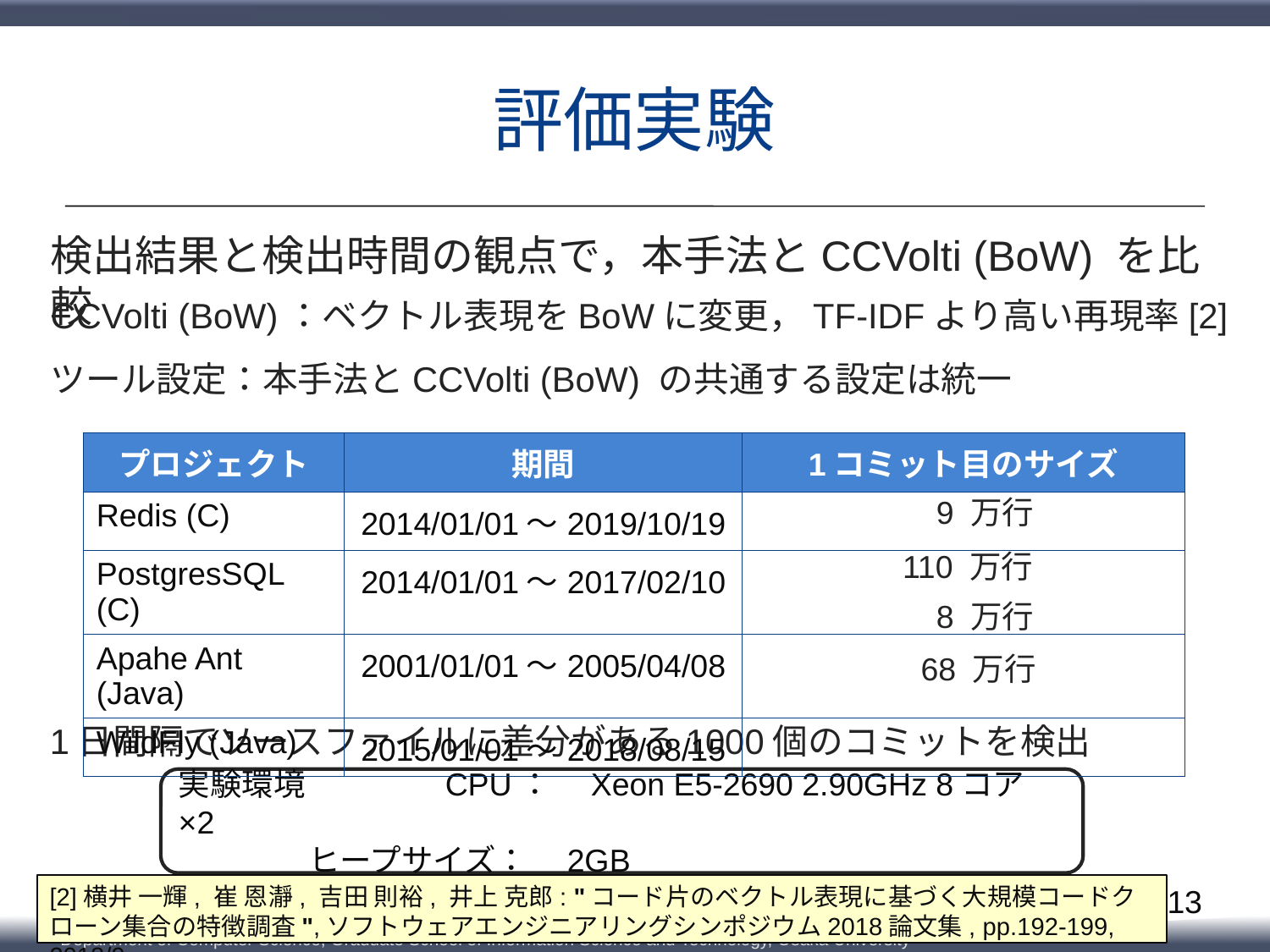

# 評価実験
検出結果と検出時間の観点で，本手法とCCVolti (BoW) を比較
CCVolti (BoW)：ベクトル表現をBoWに変更，TF-IDFより高い再現率[2]
ツール設定：本手法とCCVolti (BoW) の共通する設定は統一
| プロジェクト | 期間 | 1コミット目のサイズ |
| --- | --- | --- |
| Redis (C) | 2014/01/01～2019/10/19 |  |
| PostgresSQL (C) | 2014/01/01～2017/02/10 |  |
| Apahe Ant (Java) | 2001/01/01～2005/04/08 |  |
| WildFly (Java) | 2015/01/01～2018/08/15 |  |
9 万行
110 万行
8 万行
68 万行
1日間隔でソースファイルに差分がある1000個のコミットを検出
実験環境　  　           CPU：　Xeon E5-2690 2.90GHz 8コア×2
                 ヒープサイズ：　2GB
[2]横井 一輝, 崔 恩瀞, 吉田 則裕, 井上 克郎: "コード片のベクトル表現に基づく大規模コードクローン集合の特徴調査",ソフトウェアエンジニアリングシンポジウム2018論文集, pp.192-199, 2018/9
13